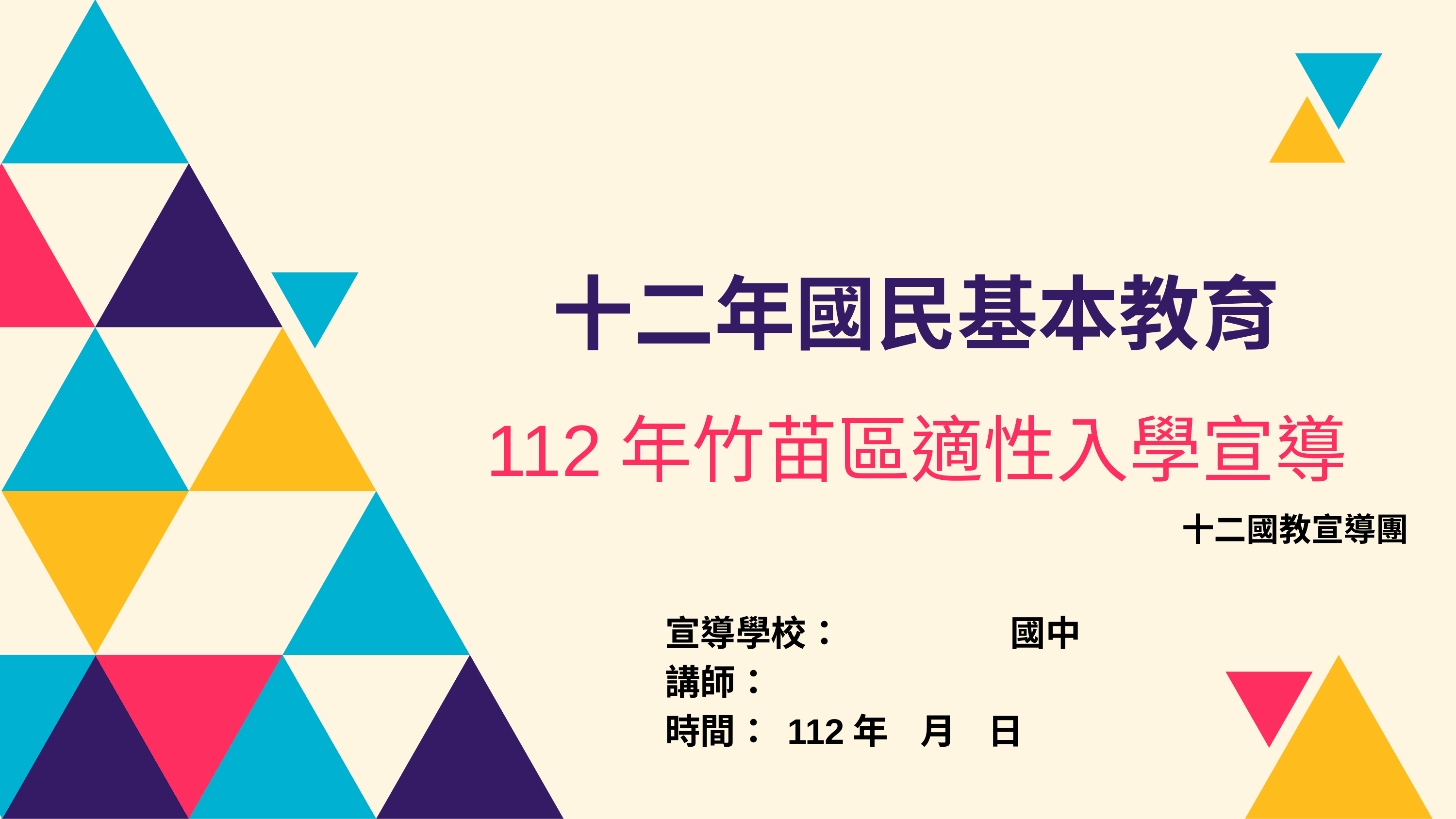

十二年國民基本教育
112年竹苗區適性入學宣導
十二國教宣導團
宣導學校：                     國中
講師：
時間： 112年    月    日